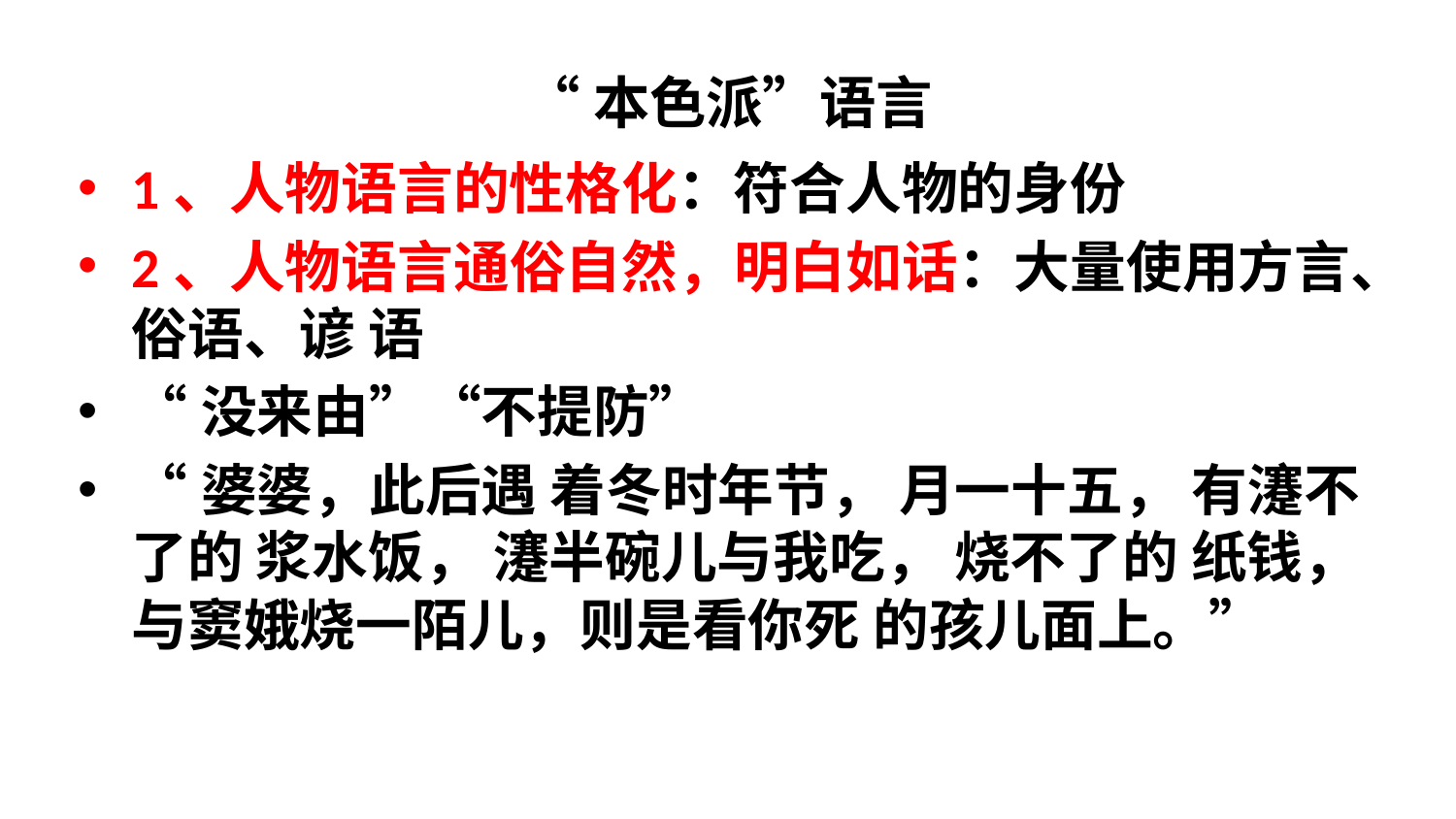

# “本色派”语言
1、人物语言的性格化：符合人物的身份
2、人物语言通俗自然，明白如话：大量使用方言、俗语、谚 语
“没来由”“不提防”
“婆婆，此后遇 着冬时年节， 月一十五， 有瀽不了的 浆水饭， 瀽半碗儿与我吃， 烧不了的 纸钱，与窦娥烧一陌儿，则是看你死 的孩儿面上。”